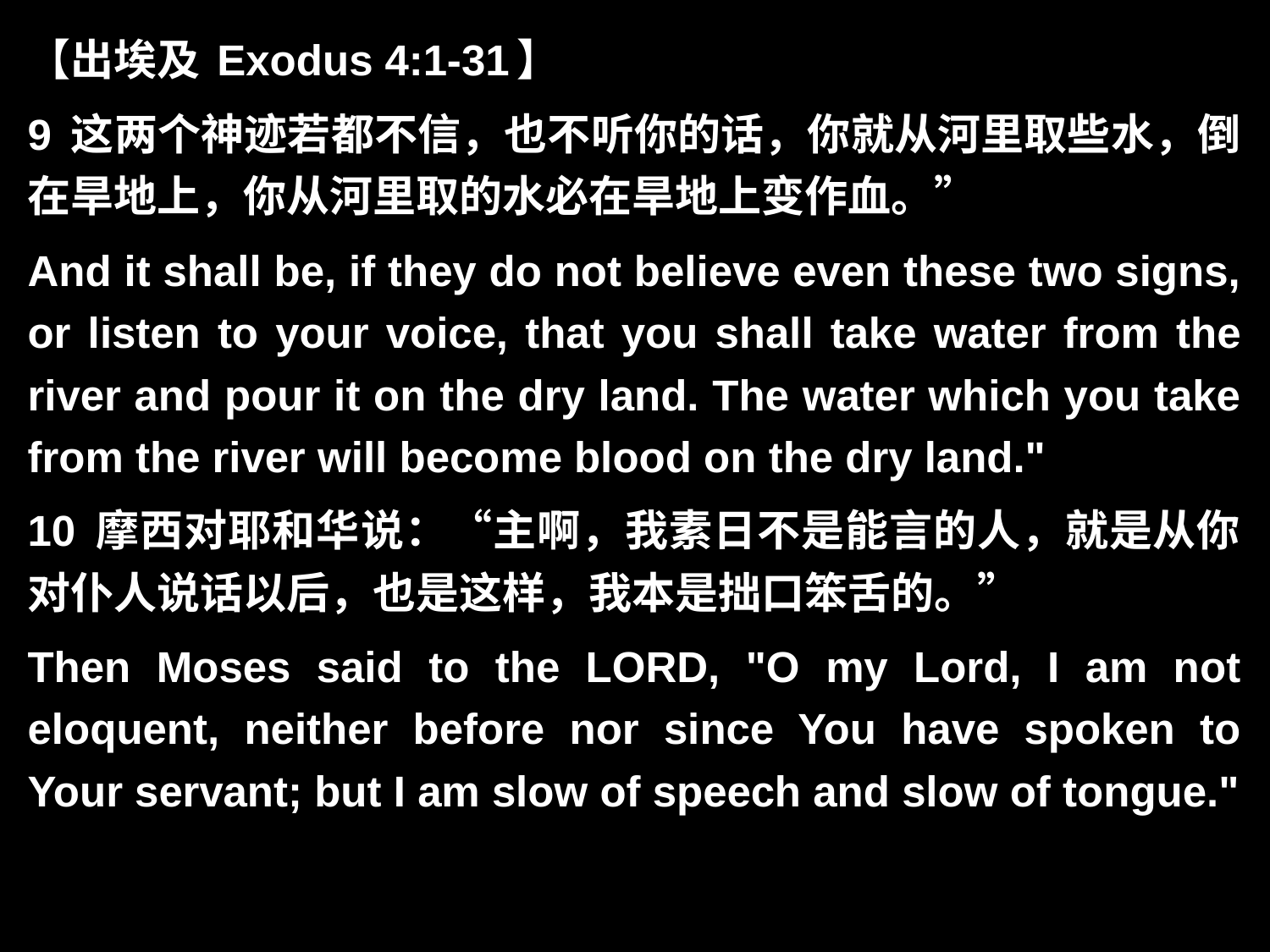

【出埃及 Exodus 4:1-31】
9 这两个神迹若都不信，也不听你的话，你就从河里取些水，倒在旱地上，你从河里取的水必在旱地上变作血。”
And it shall be, if they do not believe even these two signs, or listen to your voice, that you shall take water from the river and pour it on the dry land. The water which you take from the river will become blood on the dry land."
10 摩西对耶和华说：“主啊，我素日不是能言的人，就是从你对仆人说话以后，也是这样，我本是拙口笨舌的。”
Then Moses said to the LORD, "O my Lord, I am not eloquent, neither before nor since You have spoken to Your servant; but I am slow of speech and slow of tongue."